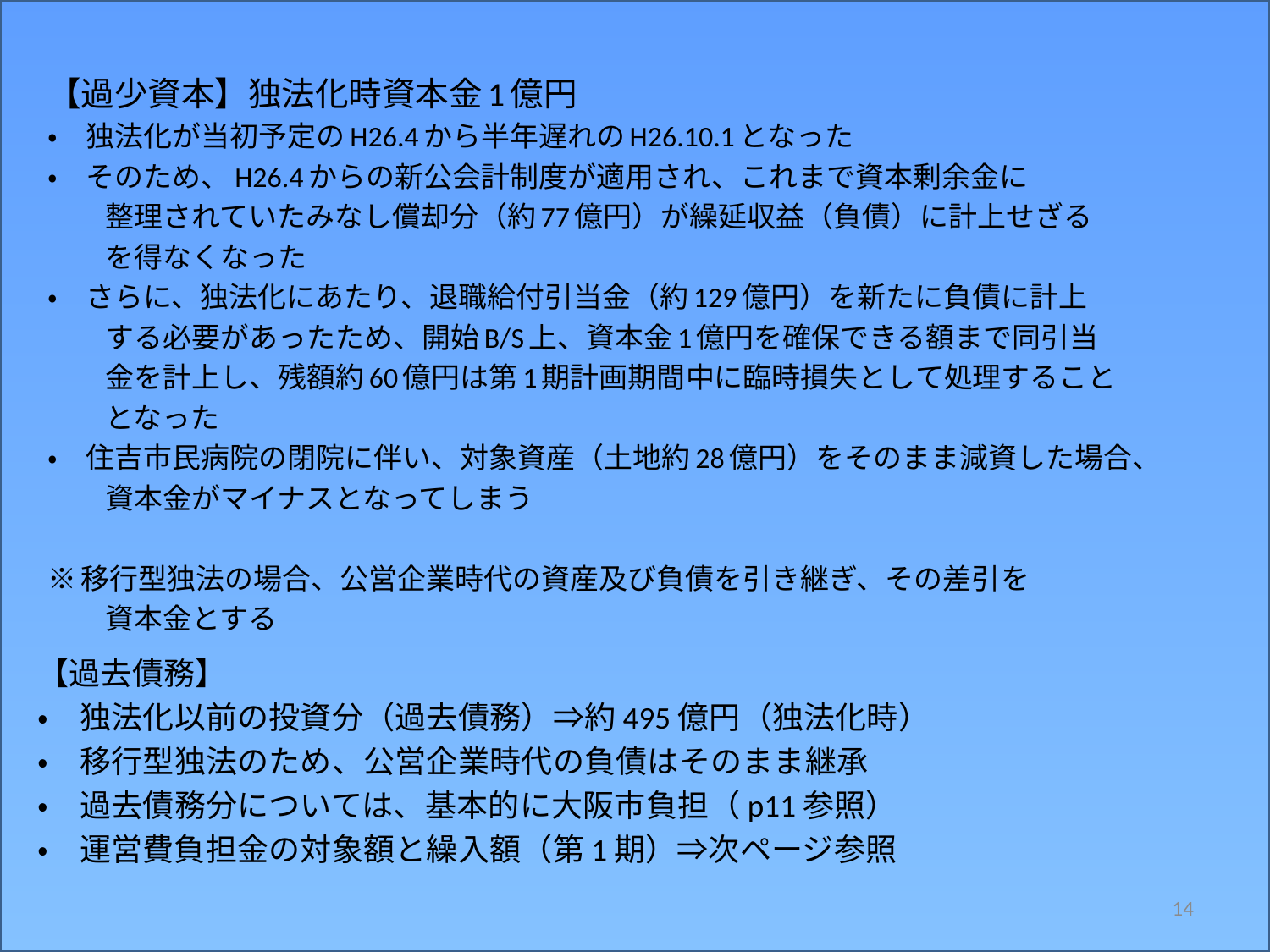

【過少資本】独法化時資本金1億円
・　独法化が当初予定のH26.4から半年遅れのH26.10.1となった
・　そのため、H26.4からの新公会計制度が適用され、これまで資本剰余金に
　　整理されていたみなし償却分（約77億円）が繰延収益（負債）に計上せざる
　　を得なくなった
・　さらに、独法化にあたり、退職給付引当金（約129億円）を新たに負債に計上
　　する必要があったため、開始B/S上、資本金1億円を確保できる額まで同引当
　　金を計上し、残額約60億円は第1期計画期間中に臨時損失として処理すること
　　となった
・　住吉市民病院の閉院に伴い、対象資産（土地約28億円）をそのまま減資した場合、
　　資本金がマイナスとなってしまう

※移行型独法の場合、公営企業時代の資産及び負債を引き継ぎ、その差引を
　　資本金とする

【過去債務】
・　独法化以前の投資分（過去債務）⇒約495億円（独法化時）
・　移行型独法のため、公営企業時代の負債はそのまま継承
・　過去債務分については、基本的に大阪市負担（p11参照）
・　運営費負担金の対象額と繰入額（第1期）⇒次ページ参照

14